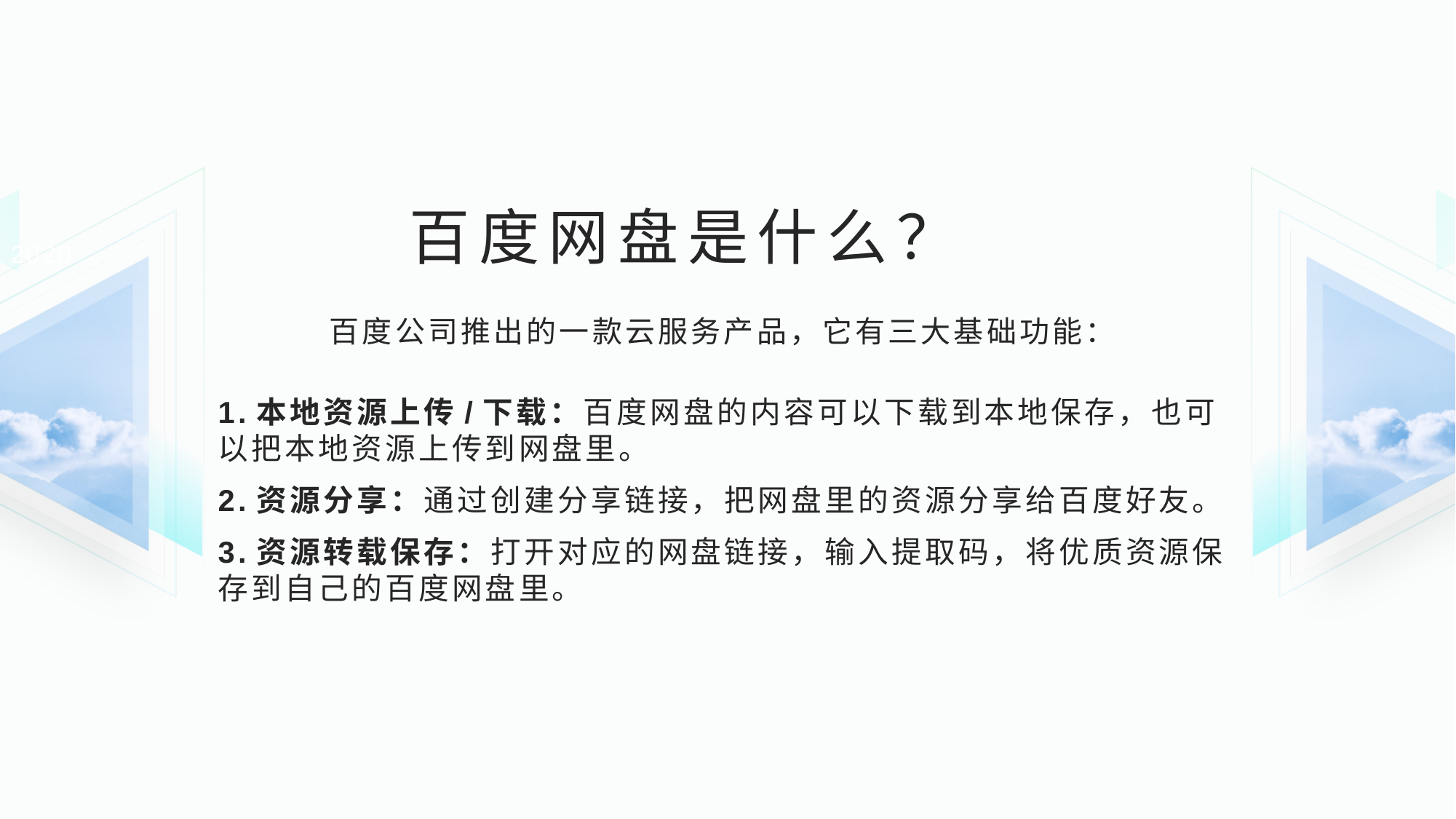

# 百度网盘是什么？
2020
百度公司推出的一款云服务产品，它有三大基础功能：
1.本地资源上传/下载：百度网盘的内容可以下载到本地保存，也可以把本地资源上传到网盘里。
2.资源分享：通过创建分享链接，把网盘里的资源分享给百度好友。
3.资源转载保存：打开对应的网盘链接，输入提取码，将优质资源保存到自己的百度网盘里。